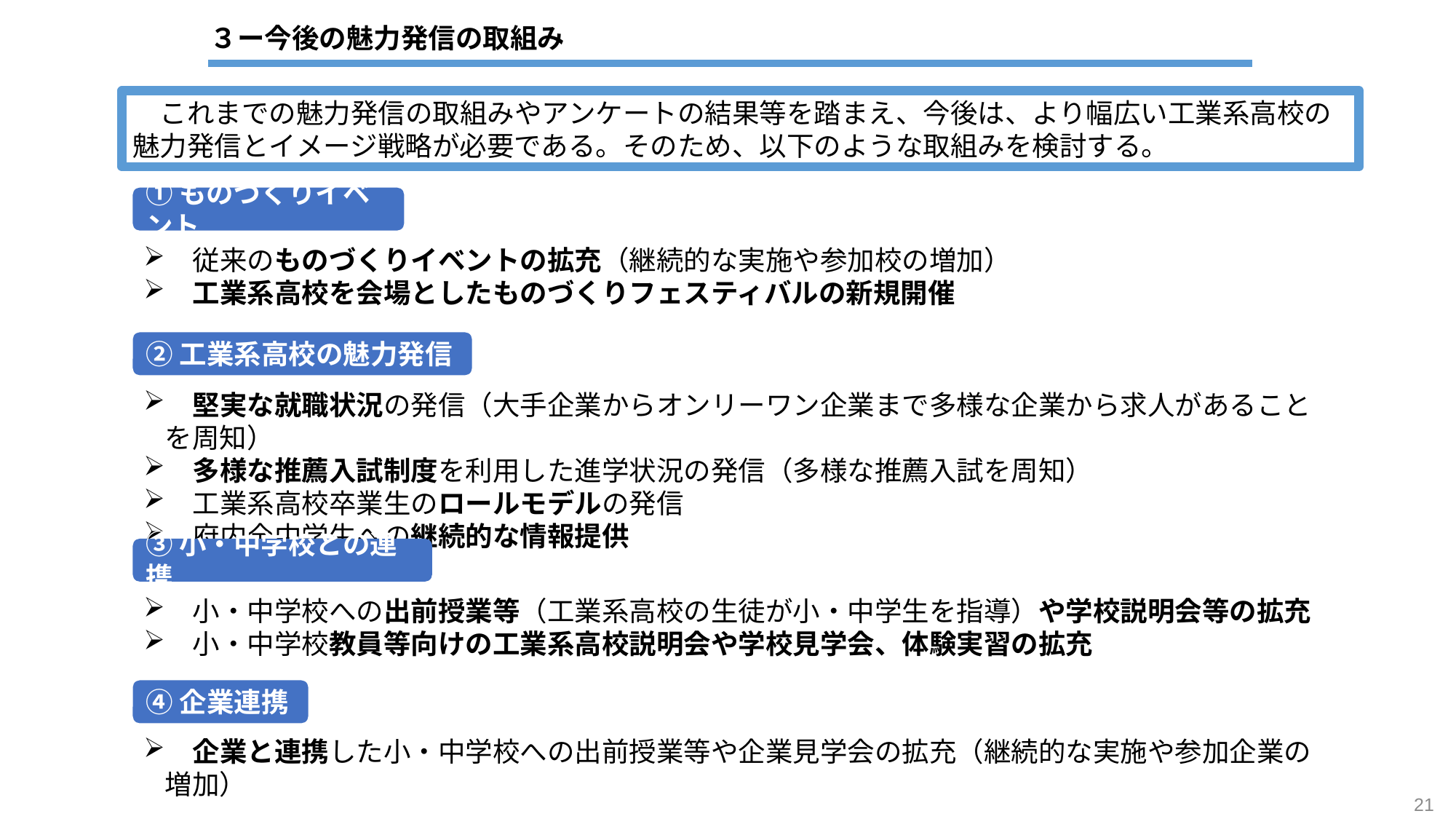

３ー今後の魅力発信の取組み
　これまでの魅力発信の取組みやアンケートの結果等を踏まえ、今後は、より幅広い工業系高校の魅力発信とイメージ戦略が必要である。そのため、以下のような取組みを検討する。
①ものづくりイベント
　従来のものづくりイベントの拡充（継続的な実施や参加校の増加）
　工業系高校を会場としたものづくりフェスティバルの新規開催
②工業系高校の魅力発信
　堅実な就職状況の発信（大手企業からオンリーワン企業まで多様な企業から求人があることを周知）
　多様な推薦入試制度を利用した進学状況の発信（多様な推薦入試を周知）
　工業系高校卒業生のロールモデルの発信
　府内全中学生への継続的な情報提供
③小・中学校との連携
　小・中学校への出前授業等（工業系高校の生徒が小・中学生を指導）や学校説明会等の拡充
　小・中学校教員等向けの工業系高校説明会や学校見学会、体験実習の拡充
④企業連携
　企業と連携した小・中学校への出前授業等や企業見学会の拡充（継続的な実施や参加企業の増加）
21